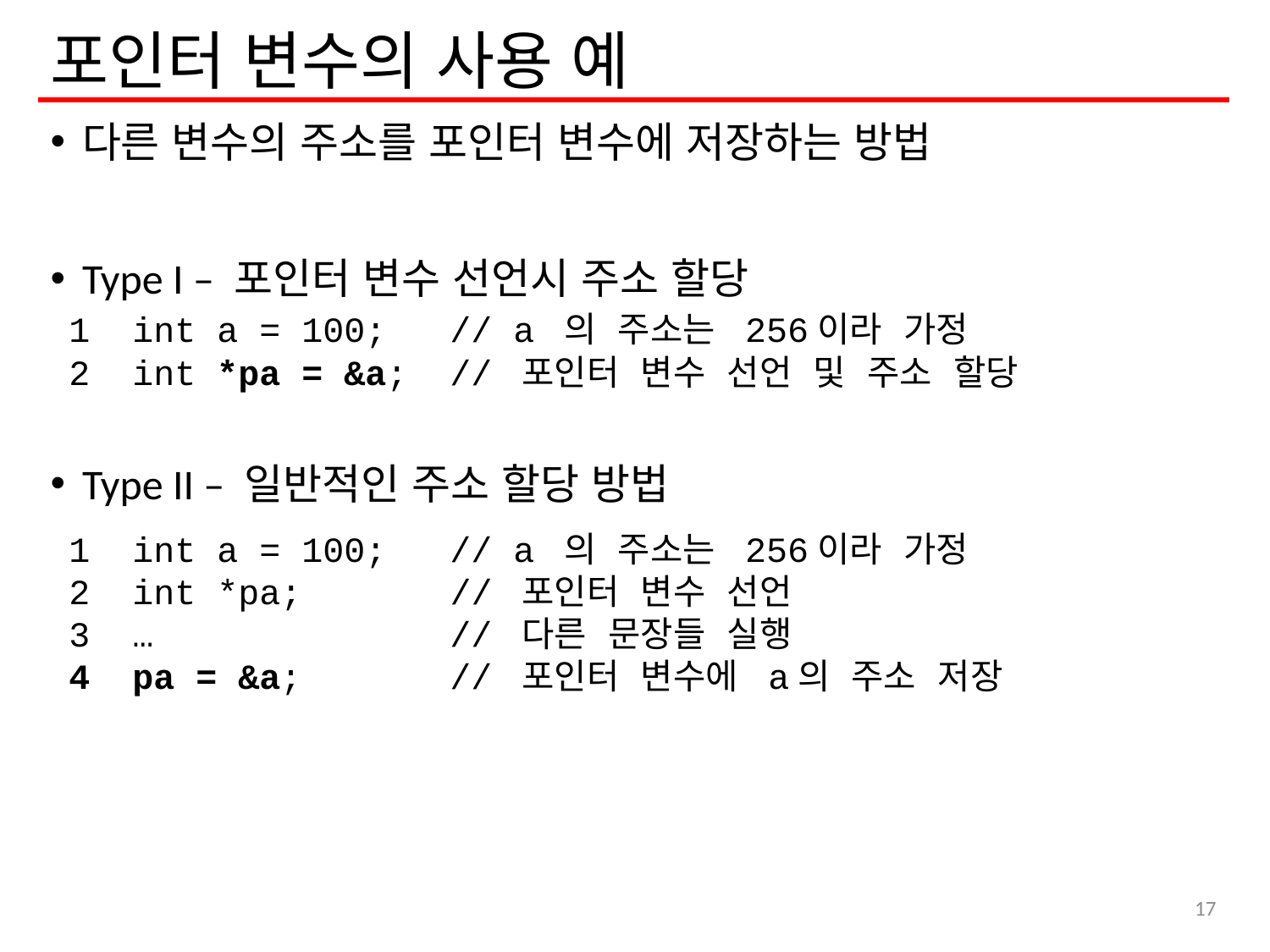

# 포인터 변수의 사용 예
다른 변수의 주소를 포인터 변수에 저장하는 방법

Type I – 포인터 변수 선언시 주소 할당

Type II – 일반적인 주소 할당 방법
1  int a = 100;   // a 의 주소는 256이라 가정
int *pa = &a;  // 포인터 변수 선언 및 주소 할당
1  int a = 100;   // a 의 주소는 256이라 가정
int *pa;       // 포인터 변수 선언
…              // 다른 문장들 실행
pa = &a;       // 포인터 변수에 a의 주소 저장
17